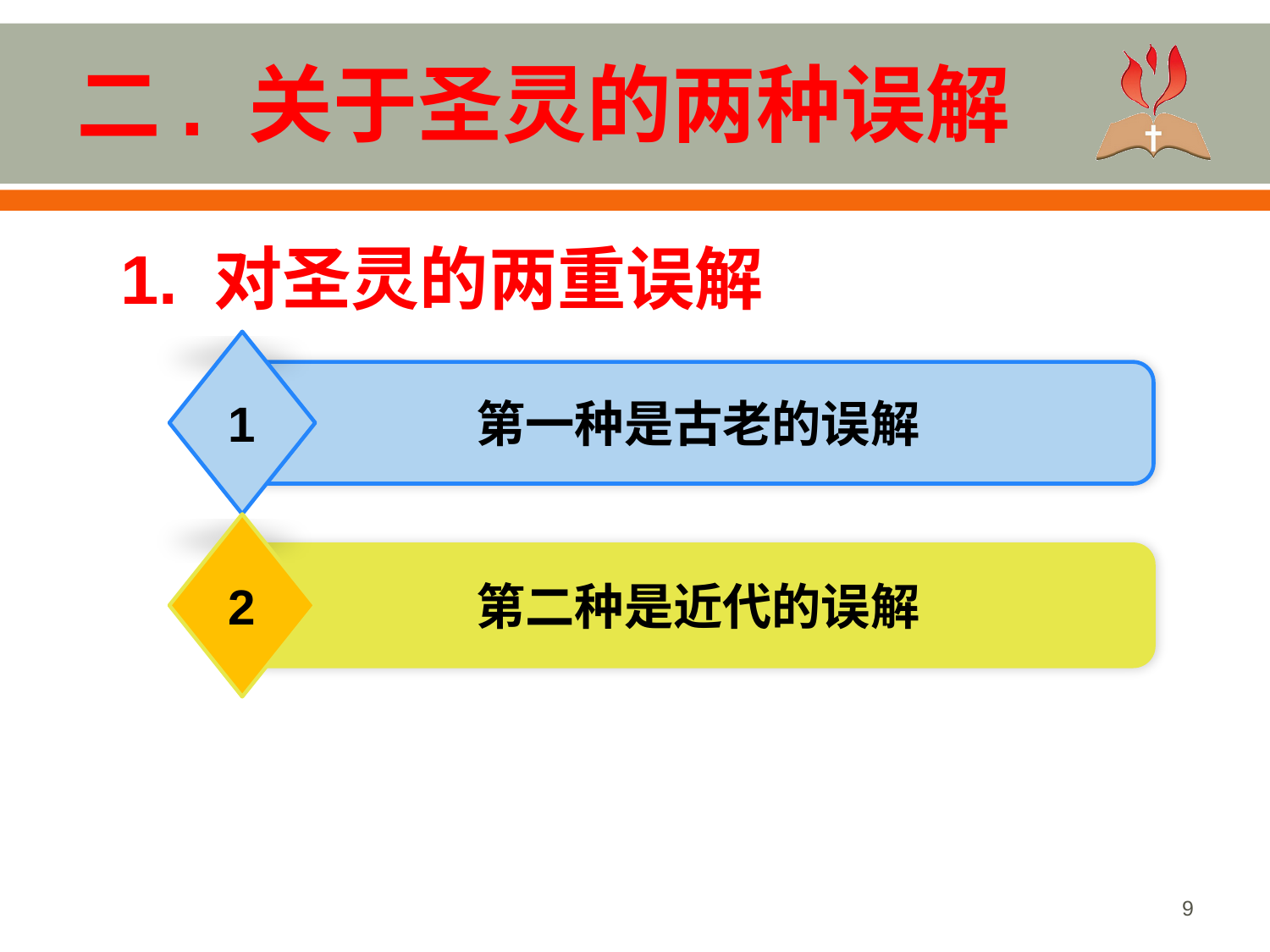

二. 关于圣灵的两种误解
1. 对圣灵的两重误解
1
第一种是古老的误解
2
第二种是近代的误解
9